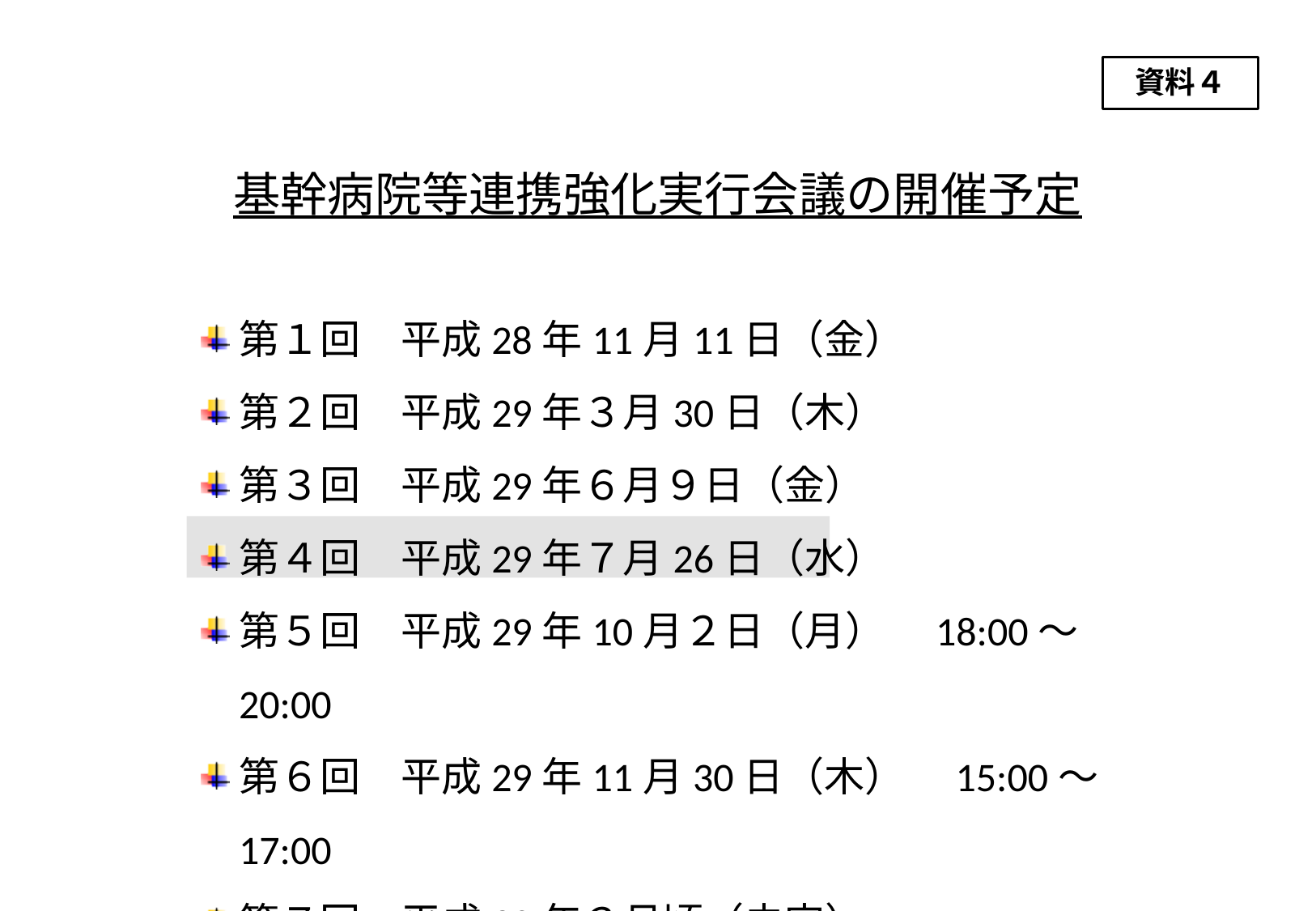

資料４
基幹病院等連携強化実行会議の開催予定
第１回　平成28年11月11日（金）
第２回　平成29年３月30日（木）
第３回　平成29年６月９日（金）
第４回　平成29年７月26日（水）
第５回　平成29年10月２日（月）　18:00～20:00
第６回　平成29年11月30日（木）　15:00～17:00
第７回　平成30年３月頃（未定）